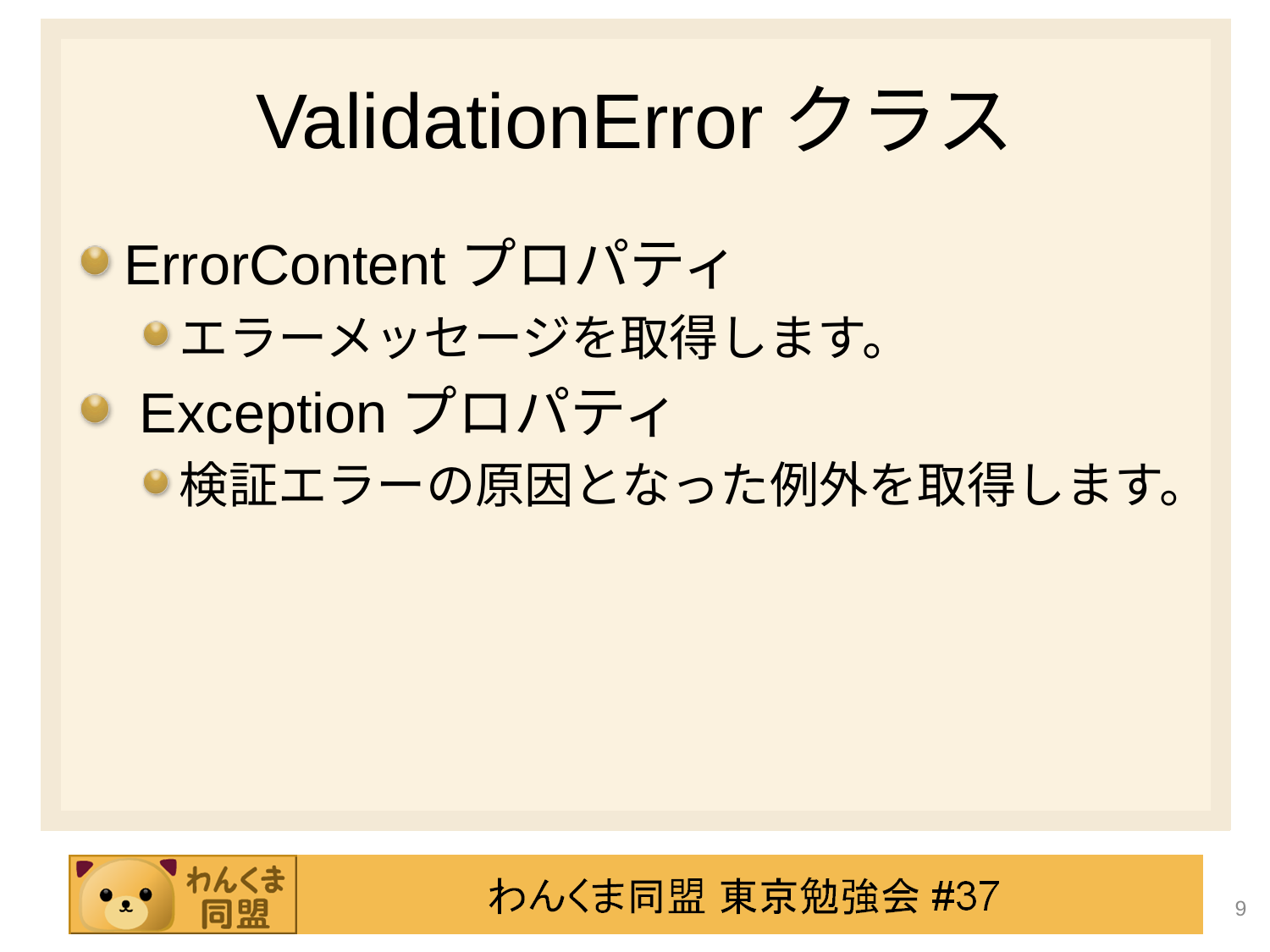

# ValidationErrorクラス
ErrorContentプロパティ
エラーメッセージを取得します。
 Exceptionプロパティ
検証エラーの原因となった例外を取得します。

9